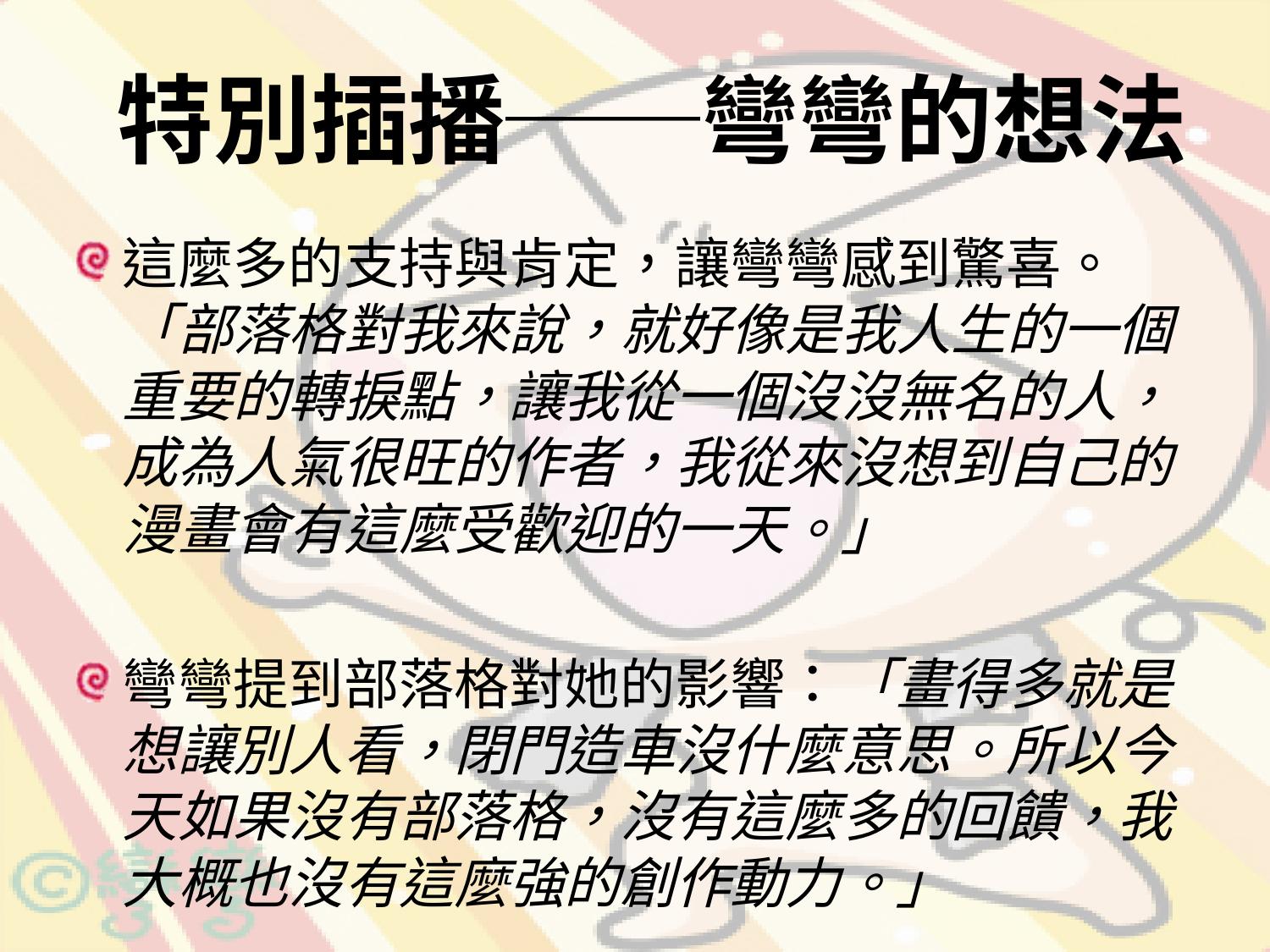

# 特別插播──彎彎的想法
這麼多的支持與肯定，讓彎彎感到驚喜。「部落格對我來說，就好像是我人生的一個重要的轉捩點，讓我從一個沒沒無名的人，成為人氣很旺的作者，我從來沒想到自己的漫畫會有這麼受歡迎的一天。」

彎彎提到部落格對她的影響：「畫得多就是想讓別人看，閉門造車沒什麼意思。所以今天如果沒有部落格，沒有這麼多的回饋，我大概也沒有這麼強的創作動力。」